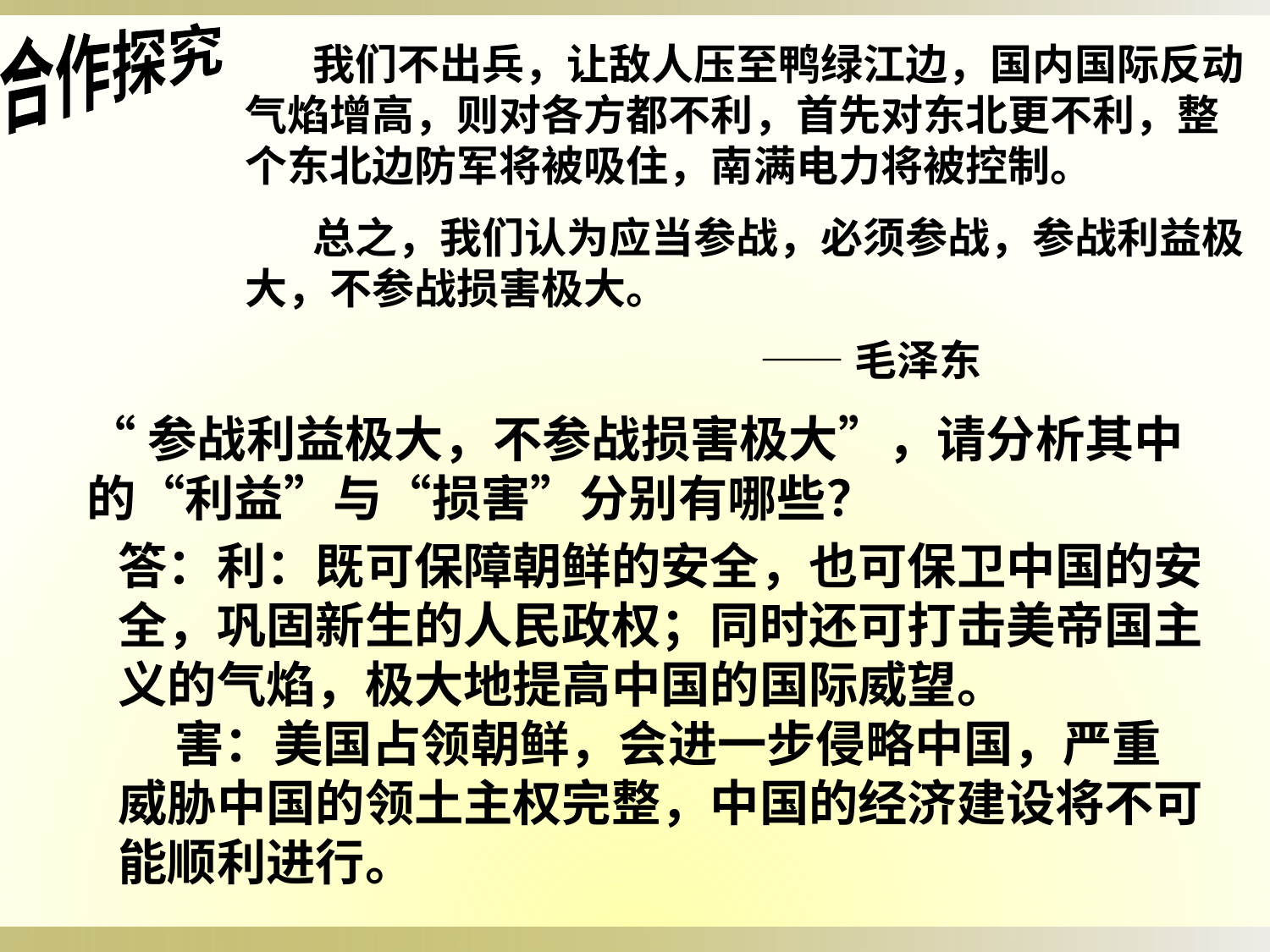

合作探究
      我们不出兵，让敌人压至鸭绿江边，国内国际反动气焰增高，则对各方都不利，首先对东北更不利，整个东北边防军将被吸住，南满电力将被控制。
      总之，我们认为应当参战，必须参战，参战利益极大，不参战损害极大。
                                                      ——毛泽东
“参战利益极大，不参战损害极大”，请分析其中的“利益”与“损害”分别有哪些？
答：利：既可保障朝鲜的安全，也可保卫中国的安全，巩固新生的人民政权；同时还可打击美帝国主义的气焰，极大地提高中国的国际威望。
    害：美国占领朝鲜，会进一步侵略中国，严重威胁中国的领土主权完整，中国的经济建设将不可能顺利进行。